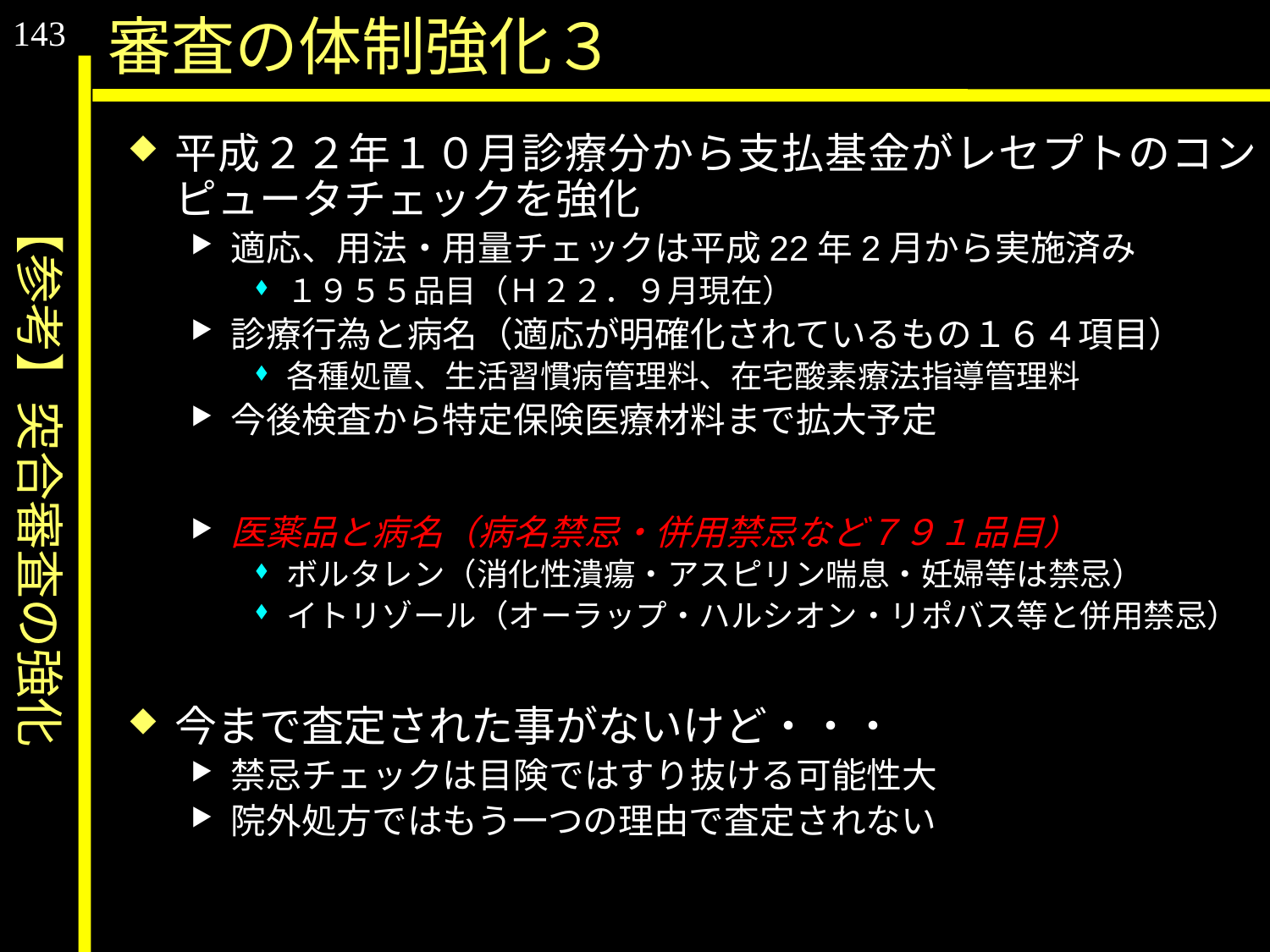

143
【参考】突合審査の強化
審査の体制強化３

平成２２年１０月診療分から支払基金がレセプトのコンピュータチェックを強化
適応、用法・用量チェックは平成22年2月から実施済み
１９５５品目（Ｈ２２．９月現在）
診療行為と病名（適応が明確化されているもの１６４項目）
各種処置、生活習慣病管理料、在宅酸素療法指導管理料
今後検査から特定保険医療材料まで拡大予定

医薬品と病名（病名禁忌・併用禁忌など７９１品目）
ボルタレン（消化性潰瘍・アスピリン喘息・妊婦等は禁忌）
イトリゾール（オーラップ・ハルシオン・リポバス等と併用禁忌）

今まで査定された事がないけど・・・
禁忌チェックは目険ではすり抜ける可能性大
院外処方ではもう一つの理由で査定されない